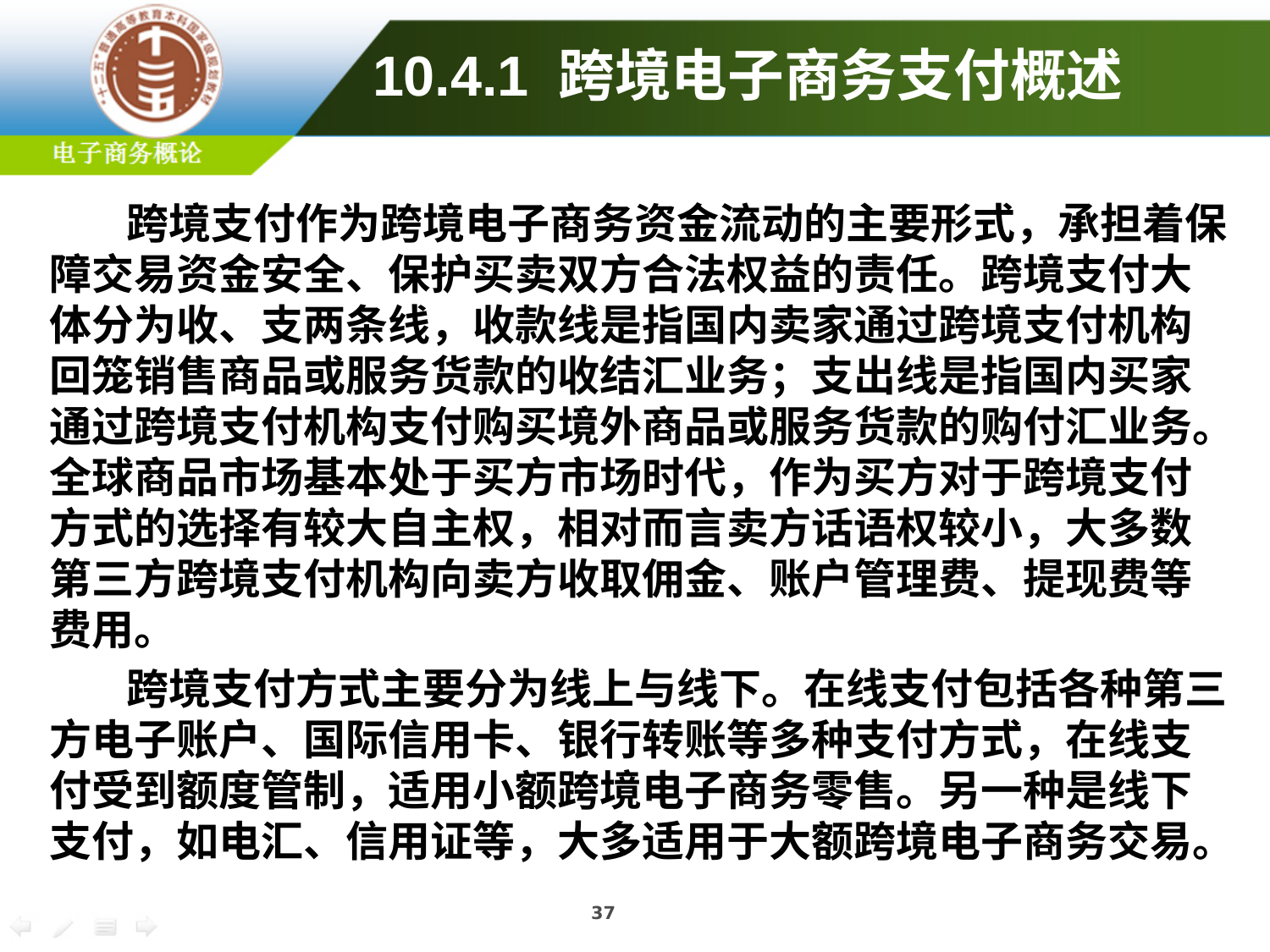

10.4.1 跨境电子商务支付概述
            跨境支付作为跨境电子商务资金流动的主要形式，承担着保障交易资金安全、保护买卖双方合法权益的责任。跨境支付大体分为收、支两条线，收款线是指国内卖家通过跨境支付机构回笼销售商品或服务货款的收结汇业务；支出线是指国内买家通过跨境支付机构支付购买境外商品或服务货款的购付汇业务。全球商品市场基本处于买方市场时代，作为买方对于跨境支付方式的选择有较大自主权，相对而言卖方话语权较小，大多数第三方跨境支付机构向卖方收取佣金、账户管理费、提现费等费用。
            跨境支付方式主要分为线上与线下。在线支付包括各种第三方电子账户、国际信用卡、银行转账等多种支付方式，在线支付受到额度管制，适用小额跨境电子商务零售。另一种是线下支付，如电汇、信用证等，大多适用于大额跨境电子商务交易。

37